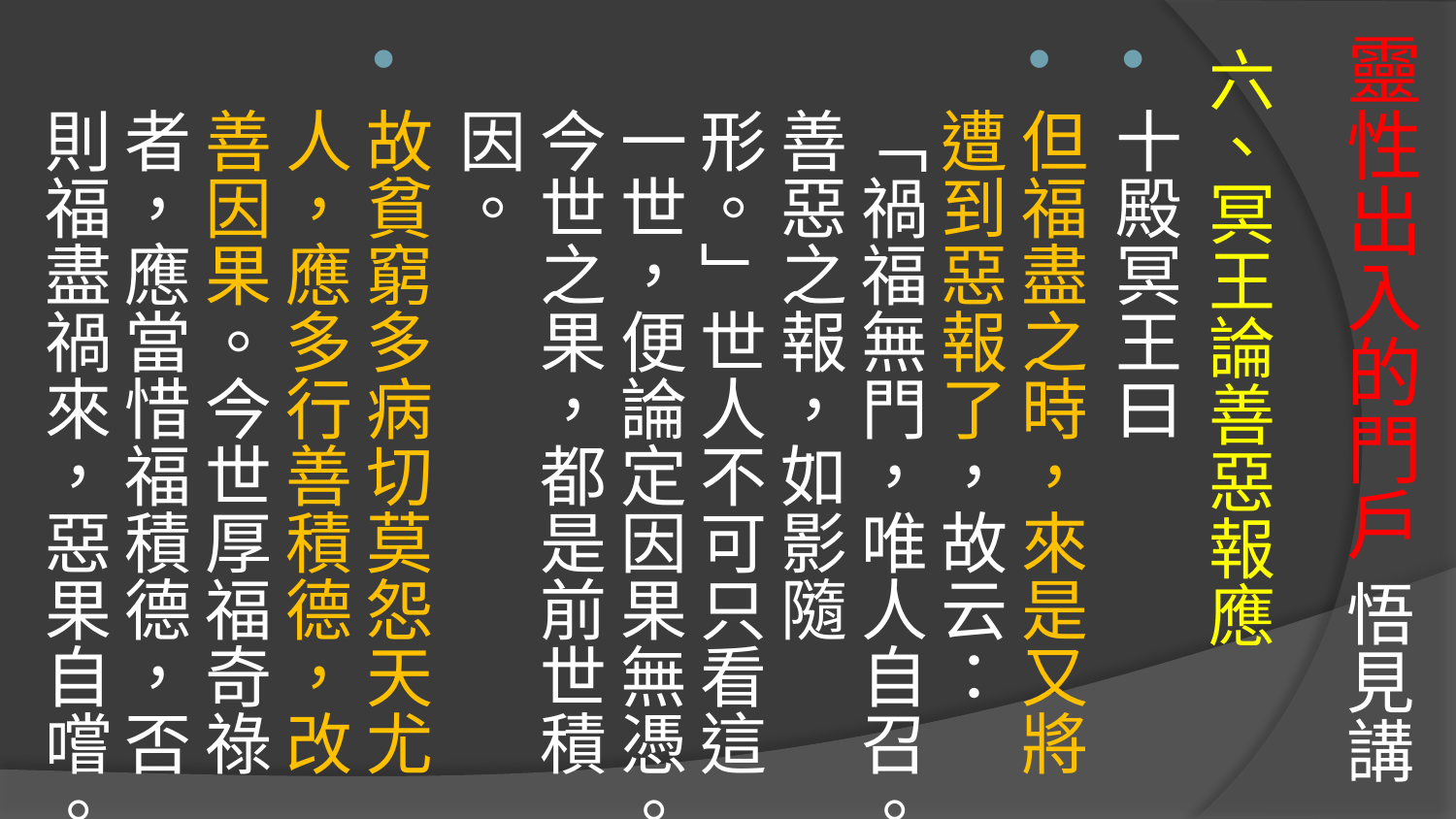

# 靈性出入的門戶 悟見講
六、冥王論善惡報應
十殿冥王曰
但福盡之時，來是又將遭到惡報了，故云：「禍福無門，唯人自召。善惡之報，如影隨形。」世人不可只看這一世，便論定因果無憑。今世之果，都是前世積因。
故貧窮多病切莫怨天尤人，應多行善積德，改善因果。今世厚福奇祿者，應當惜福積德，否則福盡禍來，惡果自嚐。